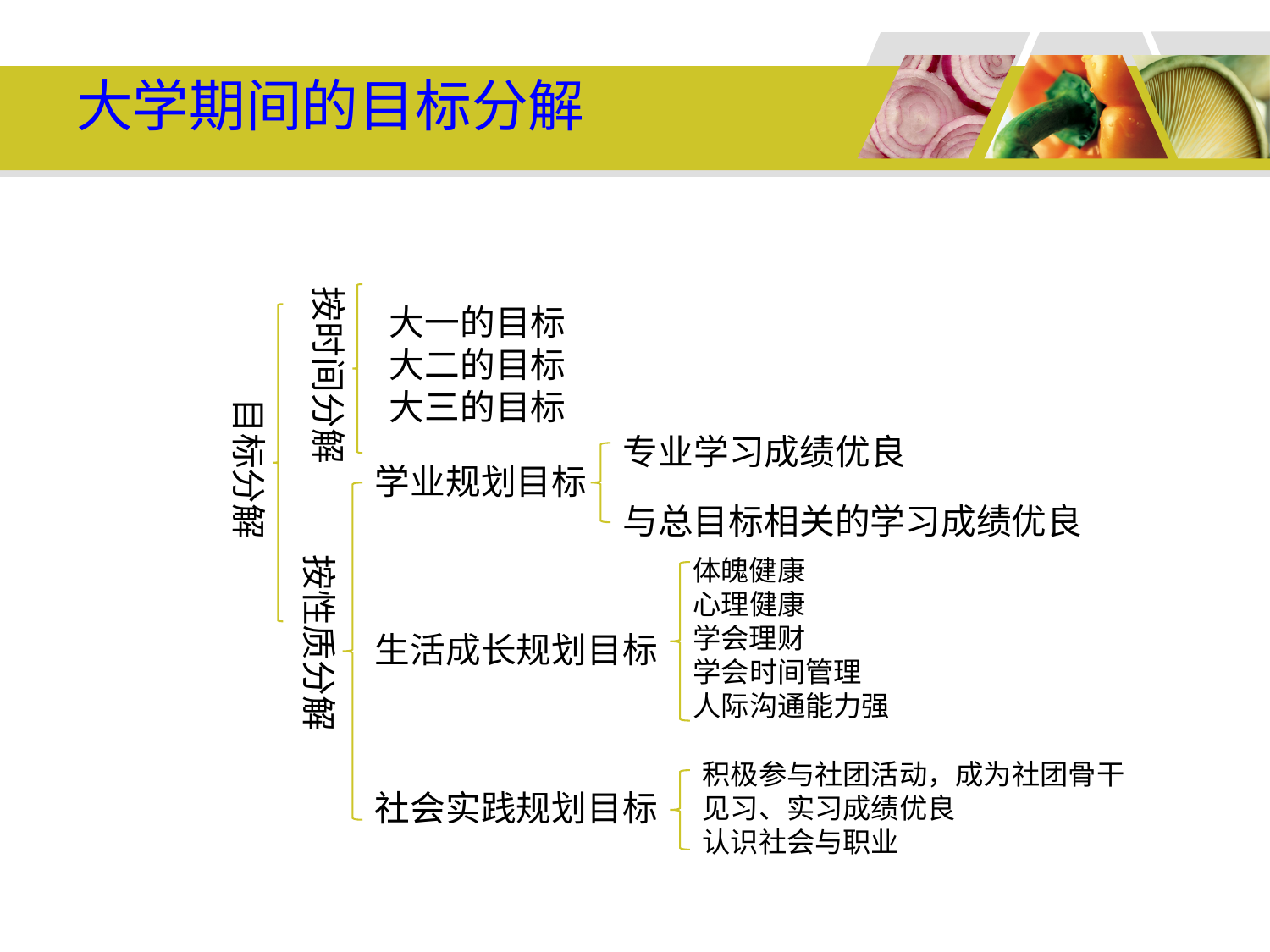

# 大学期间的目标分解

按时间分解

大一的目标
大二的目标
大三的目标

目标分解
专业学习成绩优良

学业规划目标

与总目标相关的学习成绩优良
按性质分解
体魄健康
心理健康
学会理财
学会时间管理
人际沟通能力强

生活成长规划目标
积极参与社团活动，成为社团骨干
见习、实习成绩优良
认识社会与职业

社会实践规划目标